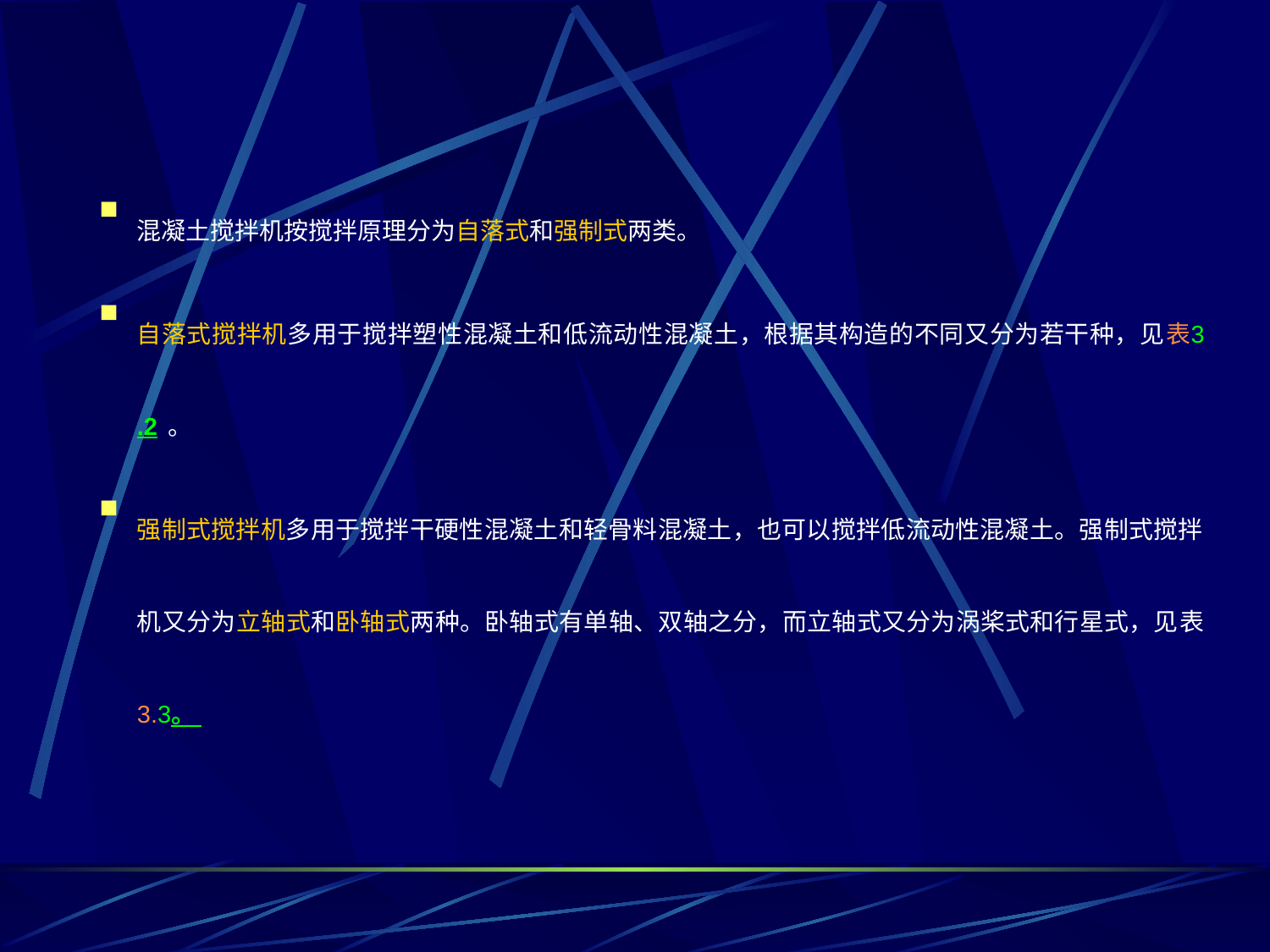

混凝土搅拌机按搅拌原理分为自落式和强制式两类。
自落式搅拌机多用于搅拌塑性混凝土和低流动性混凝土，根据其构造的不同又分为若干种，见表3.2。
强制式搅拌机多用于搅拌干硬性混凝土和轻骨料混凝土，也可以搅拌低流动性混凝土。强制式搅拌机又分为立轴式和卧轴式两种。卧轴式有单轴、双轴之分，而立轴式又分为涡桨式和行星式，见表3.3。